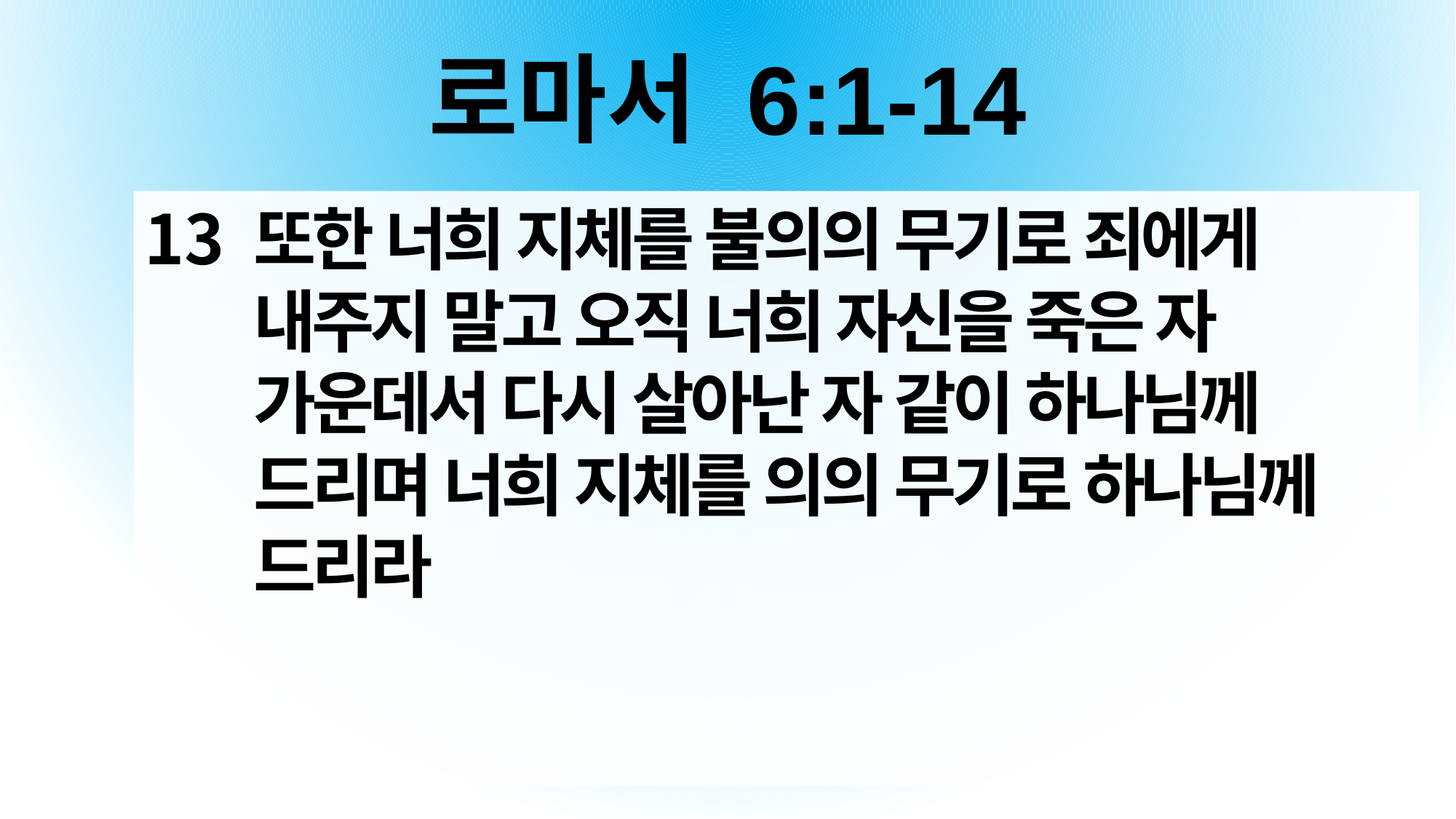

# 로마서 6:1-14
또한 너희 지체를 불의의 무기로 죄에게 내주지 말고 오직 너희 자신을 죽은 자 가운데서 다시 살아난 자 같이 하나님께 드리며 너희 지체를 의의 무기로 하나님께 드리라